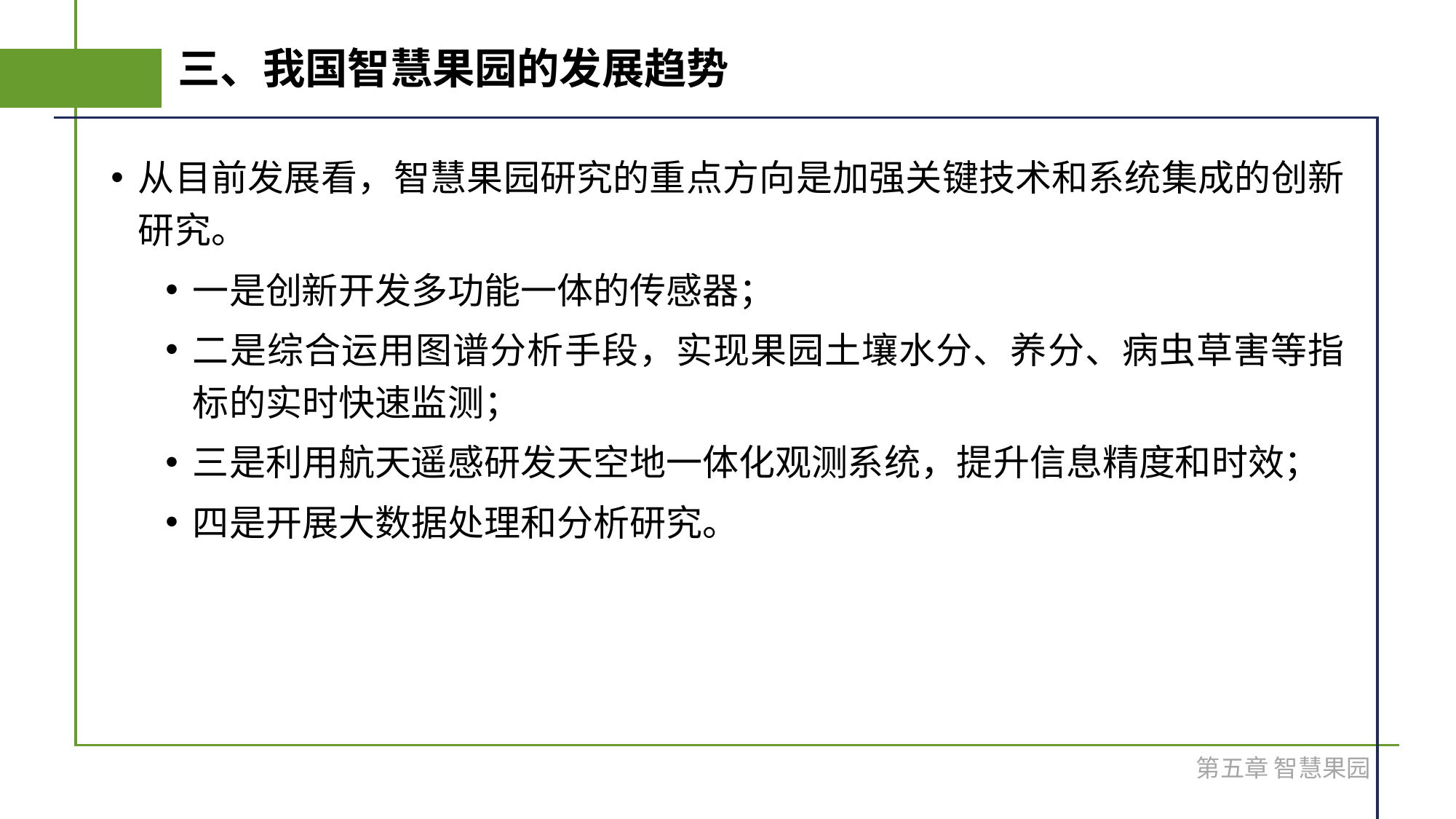

# 三、我国智慧果园的发展趋势
从目前发展看，智慧果园研究的重点方向是加强关键技术和系统集成的创新研究。
一是创新开发多功能一体的传感器；
二是综合运用图谱分析手段，实现果园土壤水分、养分、病虫草害等指标的实时快速监测；
三是利用航天遥感研发天空地一体化观测系统，提升信息精度和时效；
四是开展大数据处理和分析研究。
第五章 智慧果园